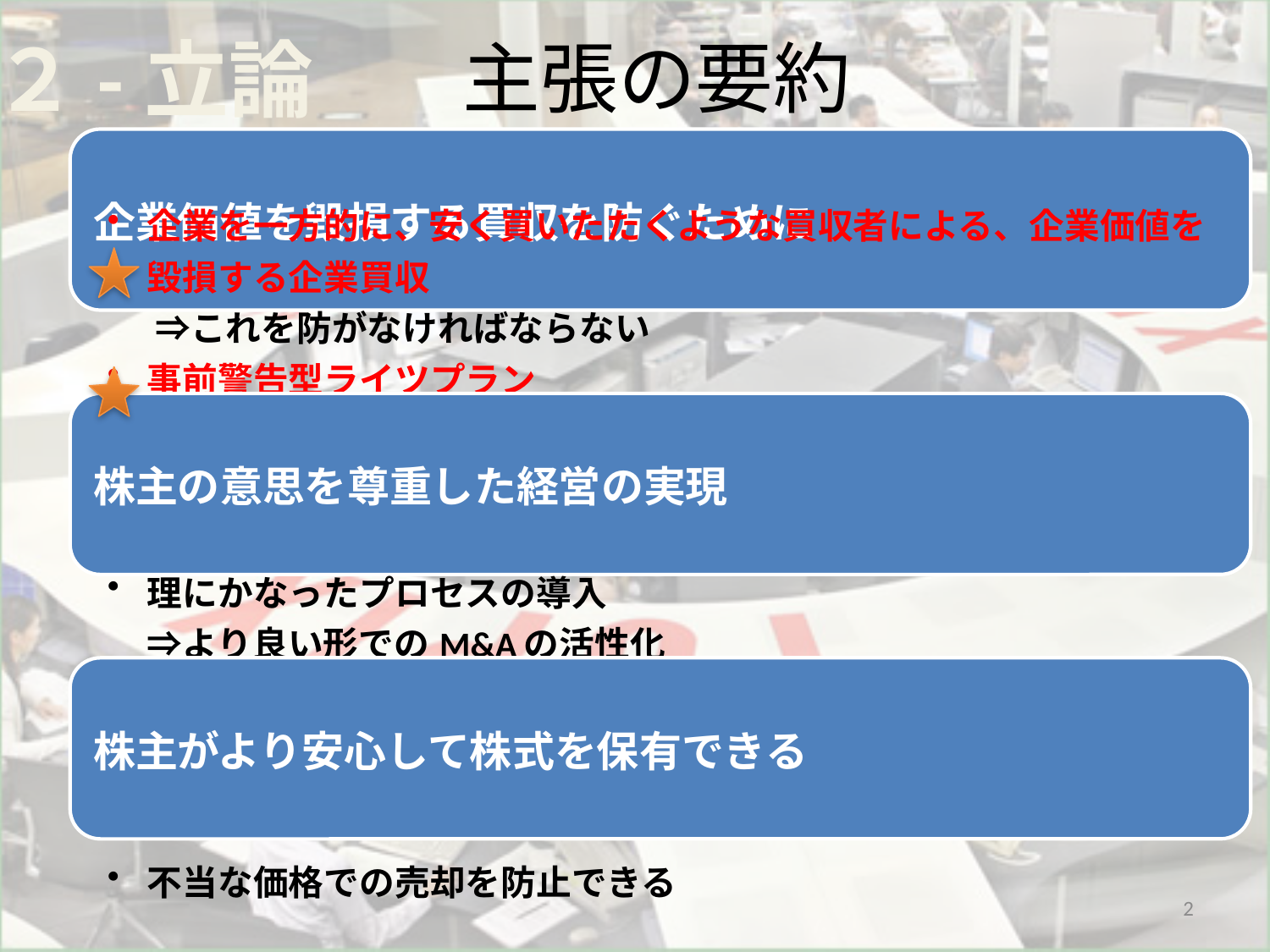

# 主張の要約
２-立論
企業価値を毀損する買収を防ぐために
株主の意思を尊重した経営の実現
理にかなったプロセスの導入
⇒より良い形でのM&Aの活性化
株主がより安心して株式を保有できる
不当な価格での売却を防止できる
事前警告型ライツプラン
 ⇒株主が最終的な決定を行う権限を持つ
 ⇒すべての買収を否定するものではない

2